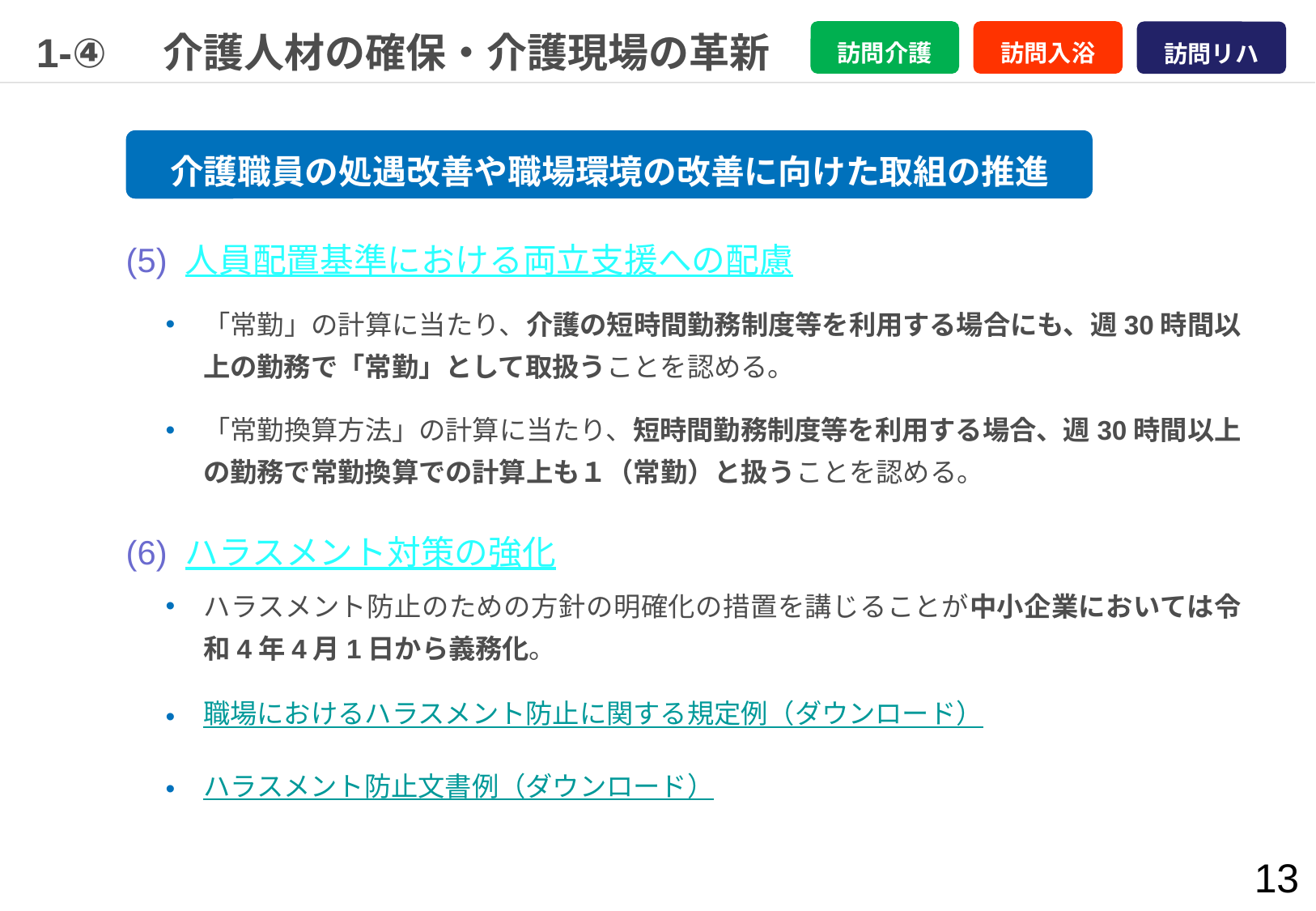

訪問入浴
訪問介護
訪問リハ
# 1-④　介護人材の確保・介護現場の革新
介護職員の処遇改善や職場環境の改善に向けた取組の推進
(5) 人員配置基準における両立支援への配慮
「常勤」の計算に当たり、介護の短時間勤務制度等を利用する場合にも、週30時間以上の勤務で「常勤」として取扱うことを認める。
「常勤換算方法」の計算に当たり、短時間勤務制度等を利用する場合、週30時間以上の勤務で常勤換算での計算上も１（常勤）と扱うことを認める。
(6) ハラスメント対策の強化
ハラスメント防止のための方針の明確化の措置を講じることが中小企業においては令和4年4月1日から義務化。
職場におけるハラスメント防止に関する規定例（ダウンロード）
ハラスメント防止文書例（ダウンロード）
13